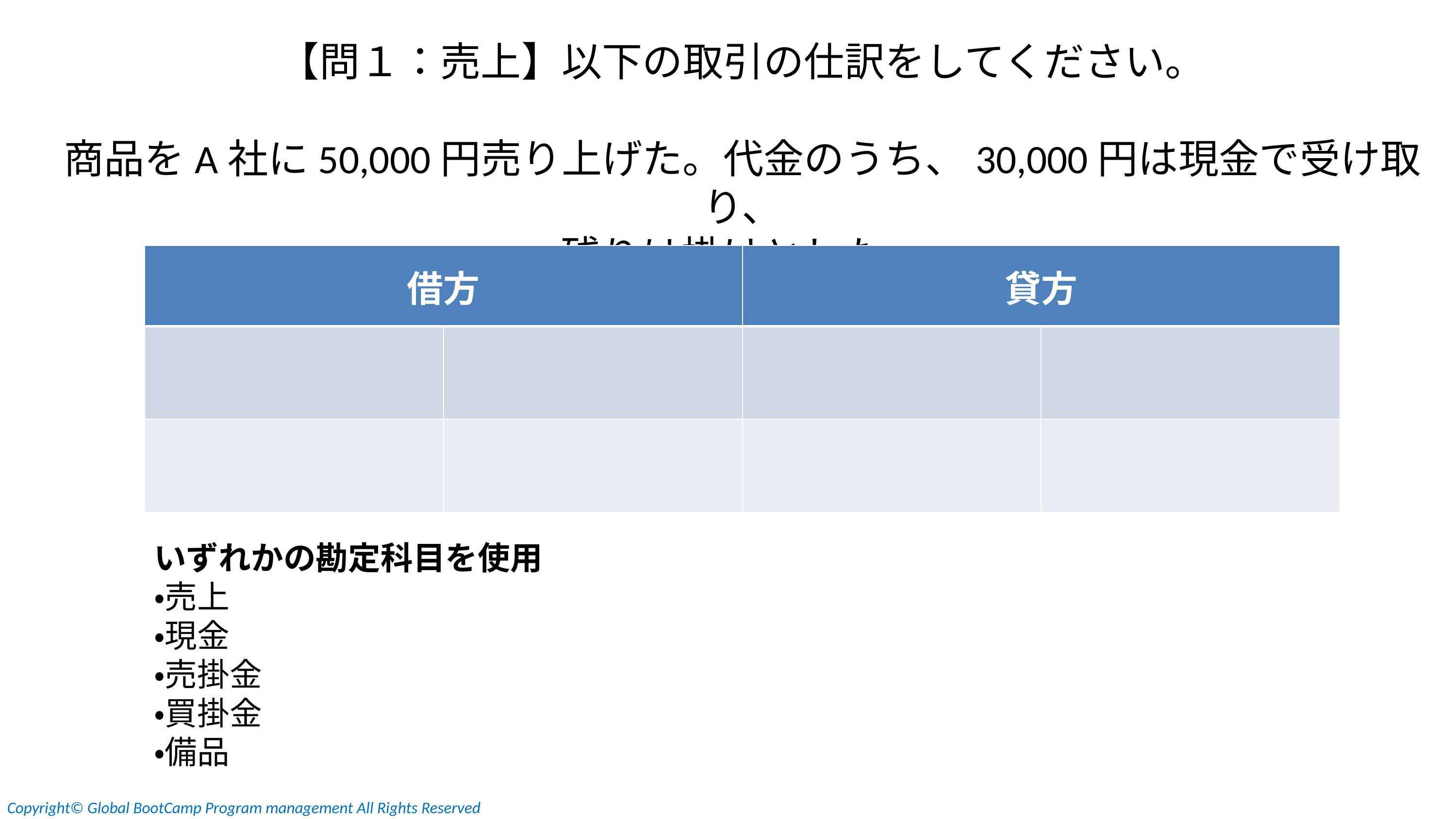

【問１：売上】以下の取引の仕訳をしてください。

商品をA社に50,000円売り上げた。代金のうち、30,000円は現金で受け取り、
残りは掛けとした。
| 借方 |  | 貸方 |  |
| --- | --- | --- | --- |
|  |  |  |  |
|  |  |  |  |
いずれかの勘定科目を使用
・売上
・現金
・売掛金
・買掛金
・備品